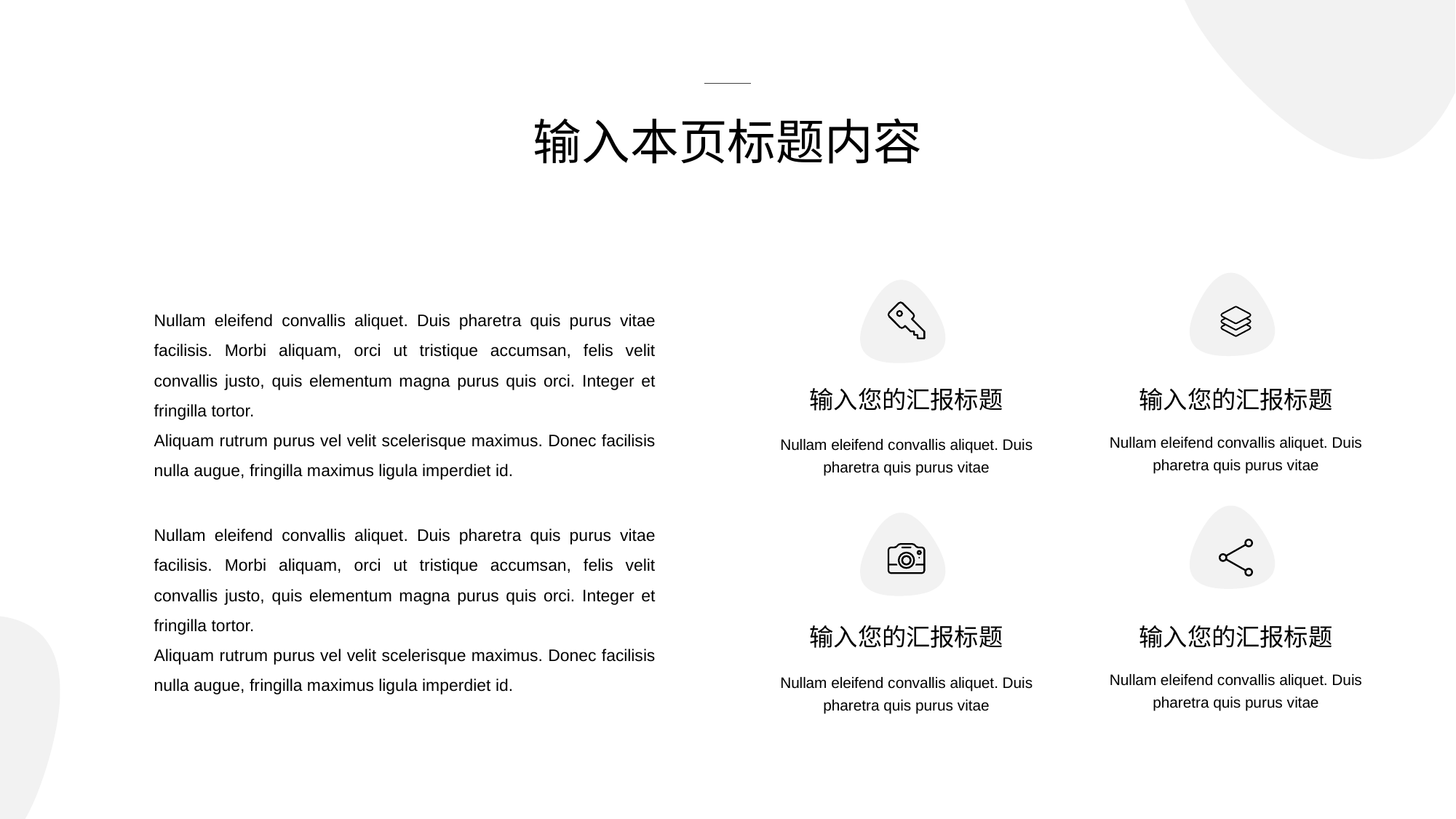

输入本页标题内容

Nullam eleifend convallis aliquet. Duis pharetra quis purus vitae facilisis. Morbi aliquam, orci ut tristique accumsan, felis velit convallis justo, quis elementum magna purus quis orci. Integer et fringilla tortor.
Aliquam rutrum purus vel velit scelerisque maximus. Donec facilisis nulla augue, fringilla maximus ligula imperdiet id.

输入您的汇报标题
输入您的汇报标题
Nullam eleifend convallis aliquet. Duis pharetra quis purus vitae
Nullam eleifend convallis aliquet. Duis pharetra quis purus vitae

Nullam eleifend convallis aliquet. Duis pharetra quis purus vitae facilisis. Morbi aliquam, orci ut tristique accumsan, felis velit convallis justo, quis elementum magna purus quis orci. Integer et fringilla tortor.
Aliquam rutrum purus vel velit scelerisque maximus. Donec facilisis nulla augue, fringilla maximus ligula imperdiet id.

输入您的汇报标题
输入您的汇报标题

Nullam eleifend convallis aliquet. Duis pharetra quis purus vitae
Nullam eleifend convallis aliquet. Duis pharetra quis purus vitae